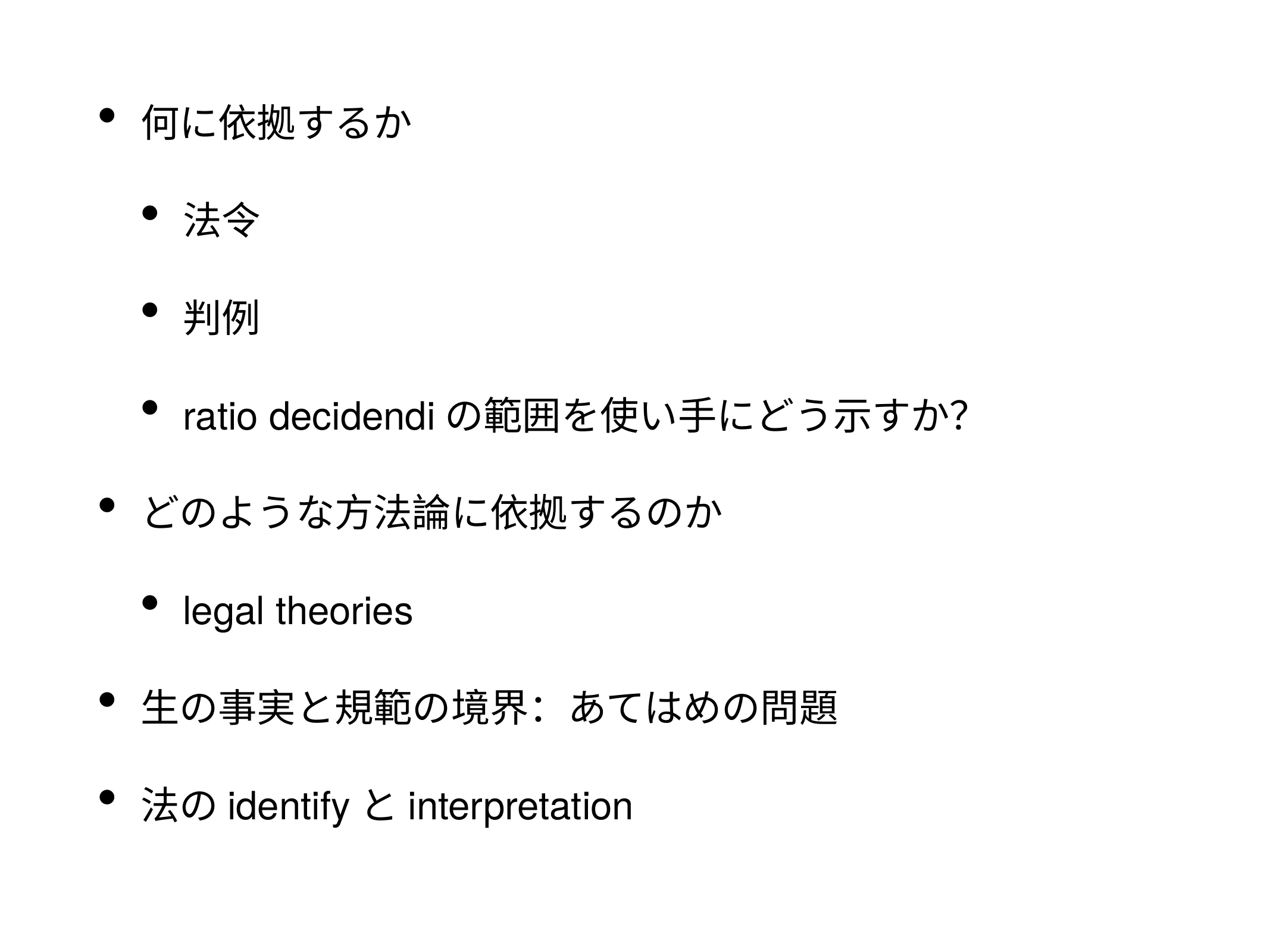

何に依拠するか
法令
判例
ratio decidendiの範囲を使い手にどう示すか？
どのような方法論に依拠するのか
legal theories
生の事実と規範の境界：あてはめの問題
法のidentifyとinterpretation